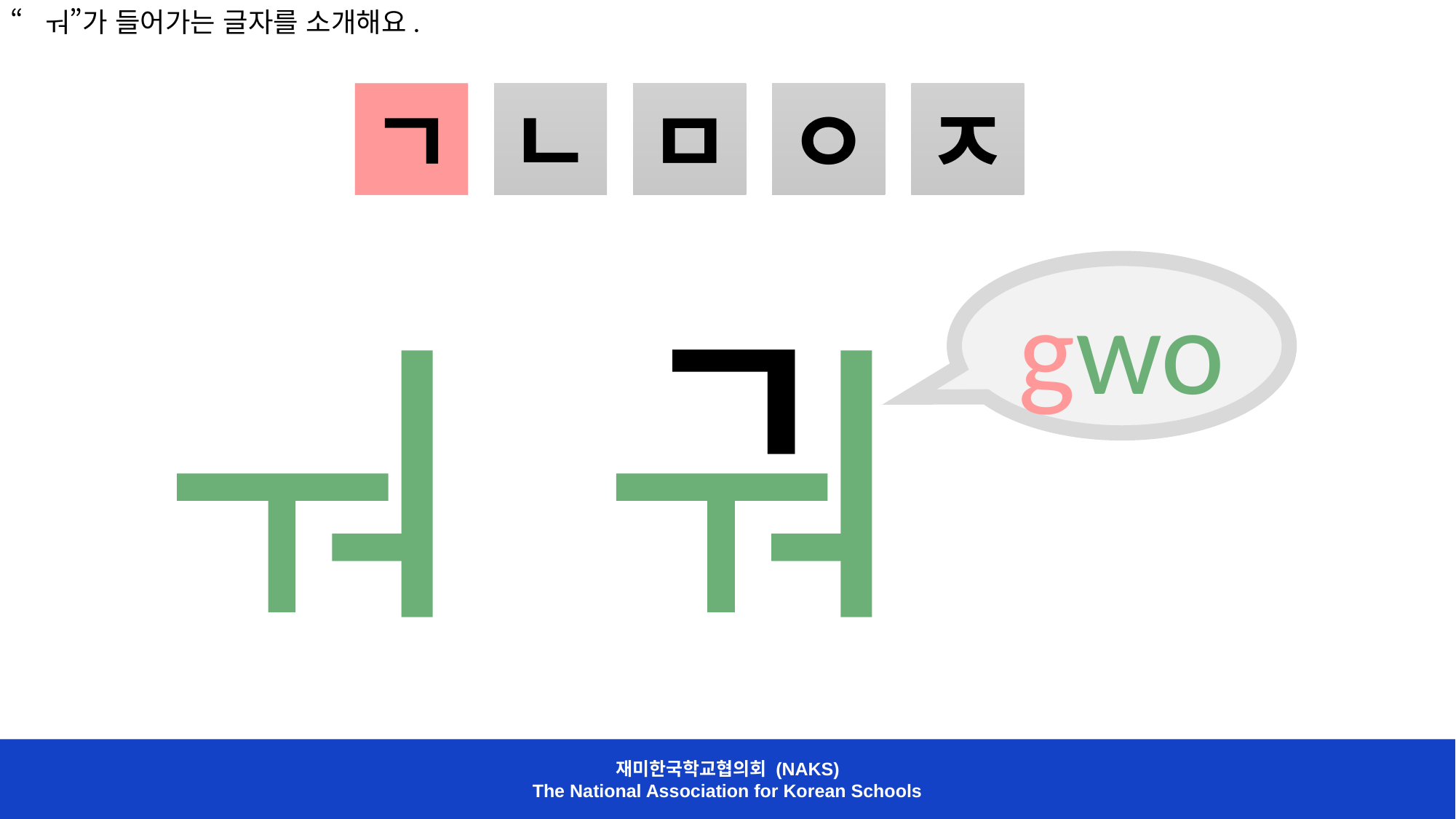

“ㅝ”가 들어가는 글자를 소개해요.
ㄱ
ㄱ
ㄴ
ㅁ
ㅇ
ㅈ
gwo
ㄱ

재미한국학교협의회 (NAKS)
The National Association for Korean Schools